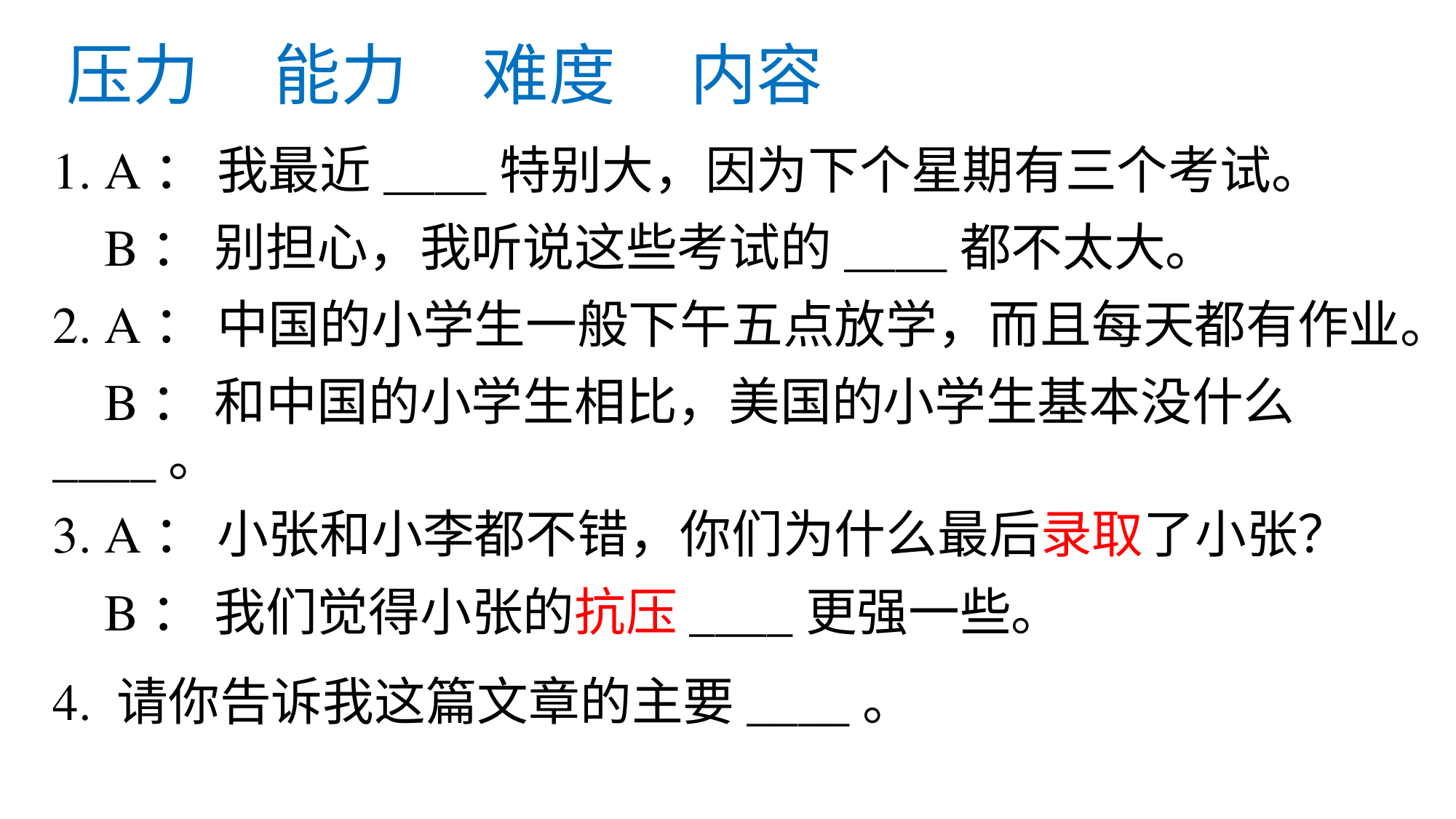

# 压力     能力     难度     内容
1. A： 我最近____特别大，因为下个星期有三个考试。
    B： 别担心，我听说这些考试的____都不太大。
2. A： 中国的小学生一般下午五点放学，而且每天都有作业。
    B： 和中国的小学生相比，美国的小学生基本没什么____。
3. A： 小张和小李都不错，你们为什么最后录取了小张？
    B： 我们觉得小张的抗压____更强一些。
4. 请你告诉我这篇文章的主要____。